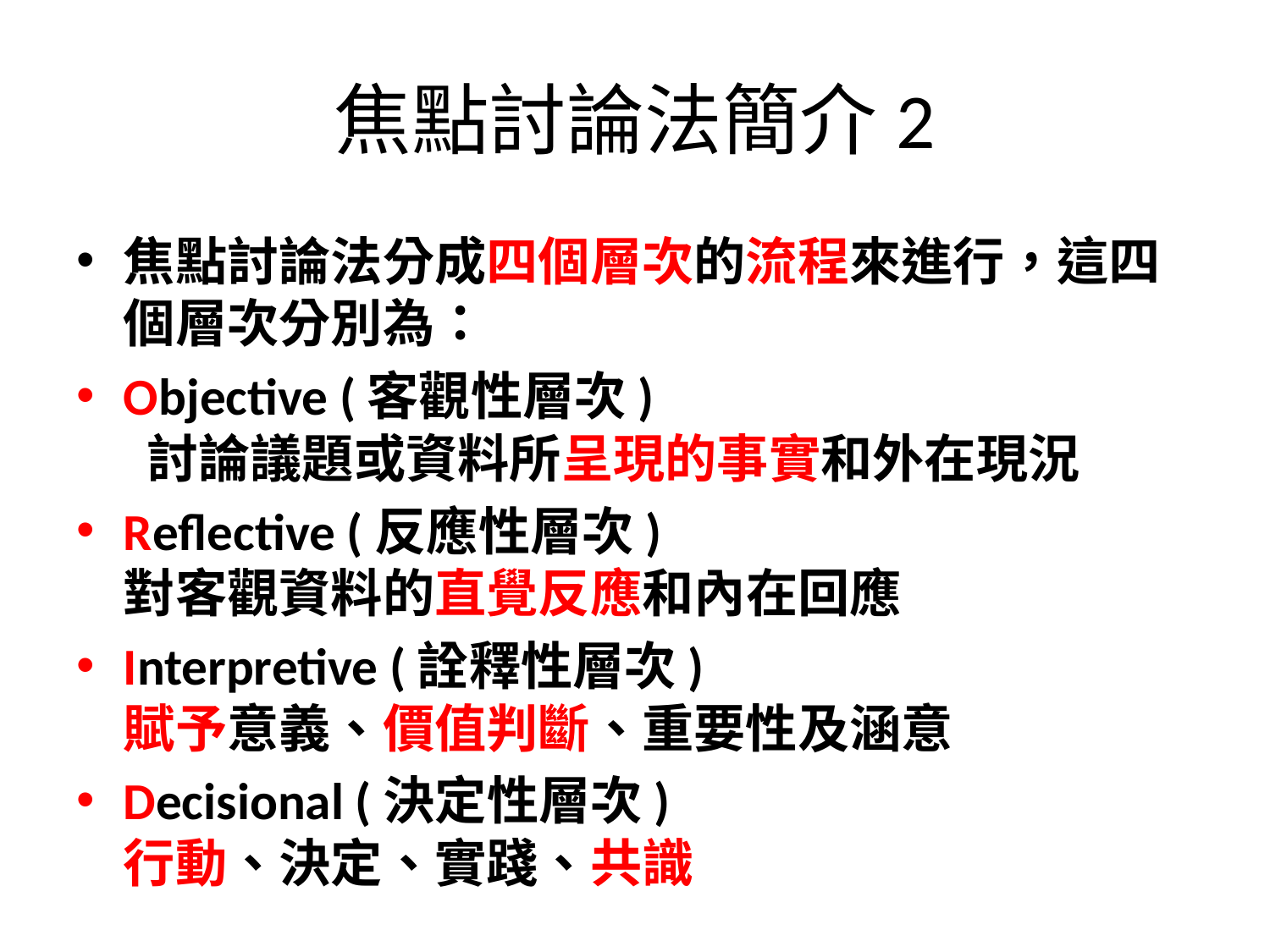

# 焦點討論法簡介2
焦點討論法分成四個層次的流程來進行，這四個層次分別為：
Objective (客觀性層次)
 討論議題或資料所呈現的事實和外在現況
Reflective (反應性層次)
對客觀資料的直覺反應和內在回應
Interpretive (詮釋性層次)
賦予意義、價值判斷、重要性及涵意
Decisional (決定性層次)
行動、決定、實踐、共識